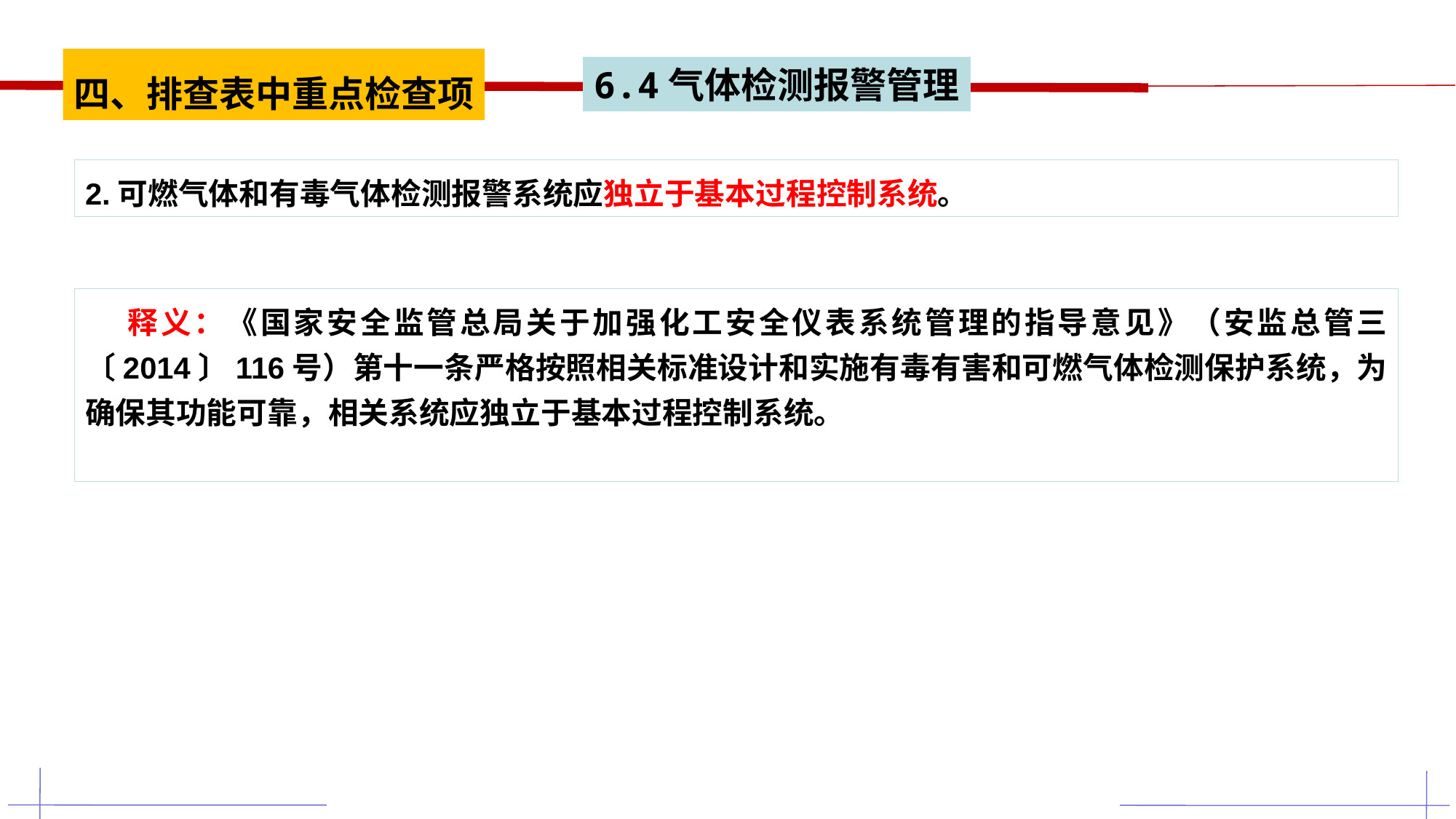

四、排查表中重点检查项
6.4气体检测报警管理
2.可燃气体和有毒气体检测报警系统应独立于基本过程控制系统。
释义：《国家安全监管总局关于加强化工安全仪表系统管理的指导意见》（安监总管三〔2014〕116号）第十一条严格按照相关标准设计和实施有毒有害和可燃气体检测保护系统，为确保其功能可靠，相关系统应独立于基本过程控制系统。

106